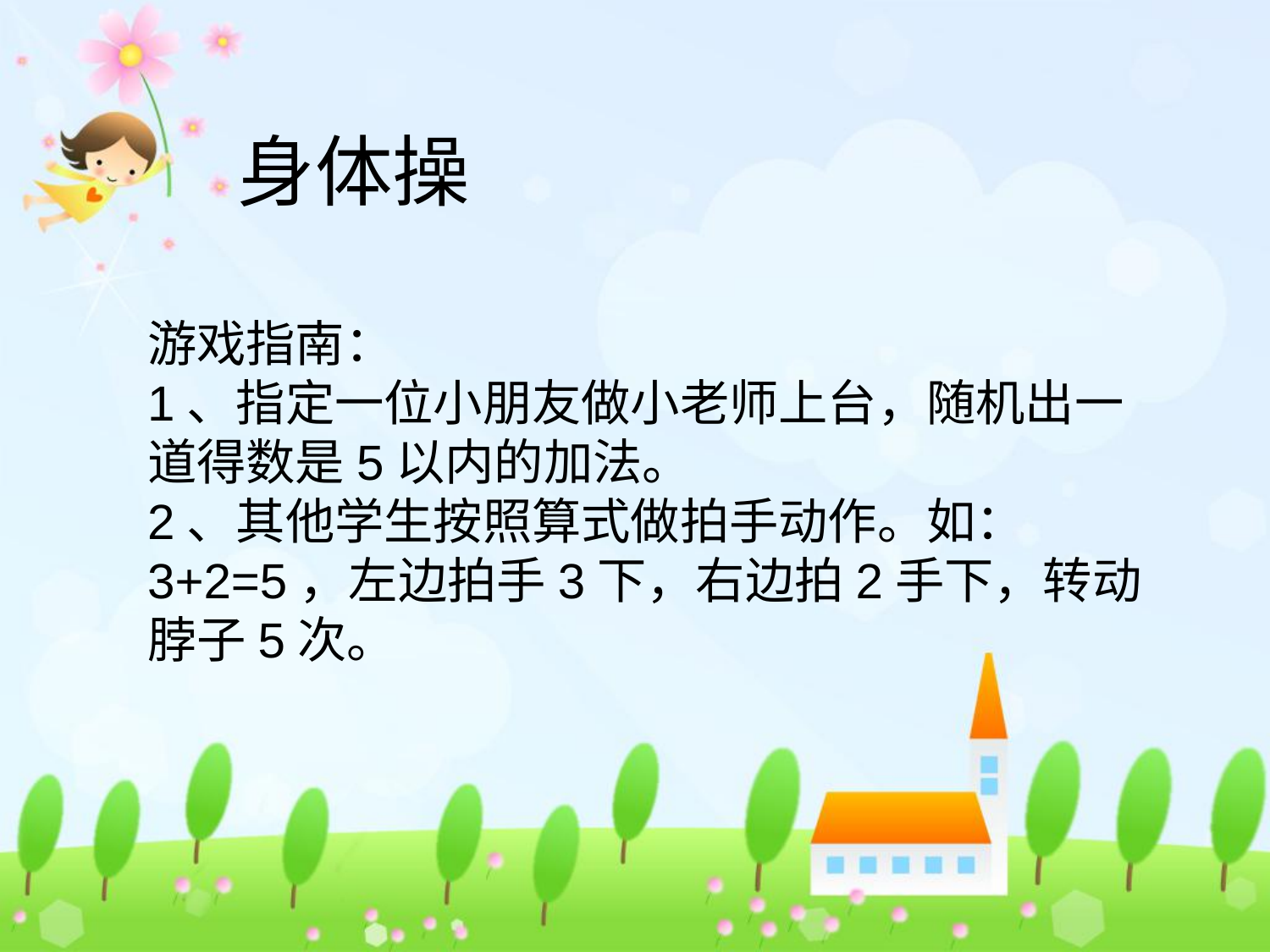

身体操
游戏指南：
1、指定一位小朋友做小老师上台，随机出一道得数是5以内的加法。
2、其他学生按照算式做拍手动作。如：3+2=5，左边拍手3下，右边拍2手下，转动脖子5次。